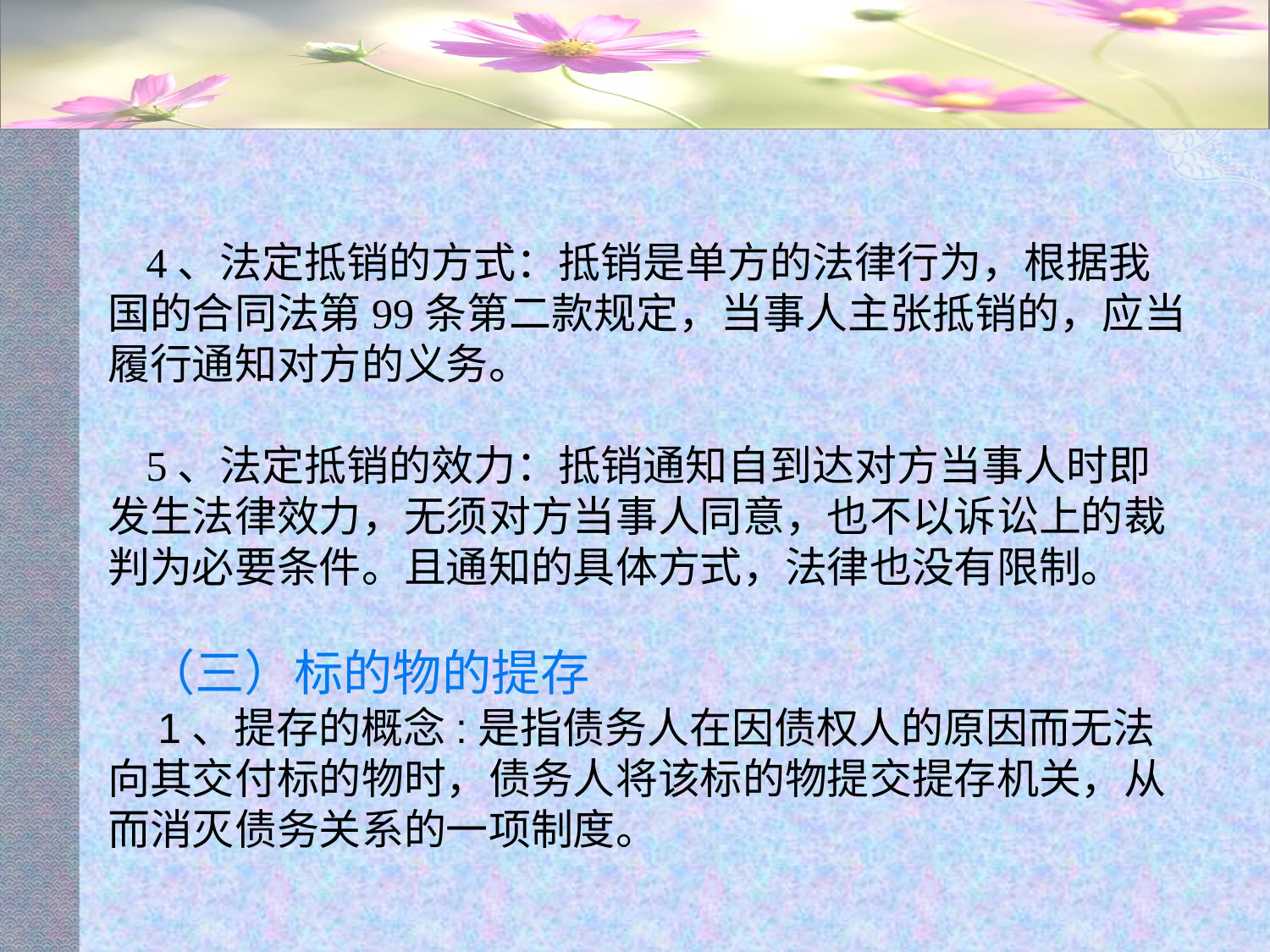

#
4、法定抵销的方式：抵销是单方的法律行为，根据我国的合同法第99条第二款规定，当事人主张抵销的，应当履行通知对方的义务。

5、法定抵销的效力：抵销通知自到达对方当事人时即发生法律效力，无须对方当事人同意，也不以诉讼上的裁判为必要条件。且通知的具体方式，法律也没有限制。

（三）标的物的提存
 1、提存的概念:是指债务人在因债权人的原因而无法向其交付标的物时，债务人将该标的物提交提存机关，从而消灭债务关系的一项制度。